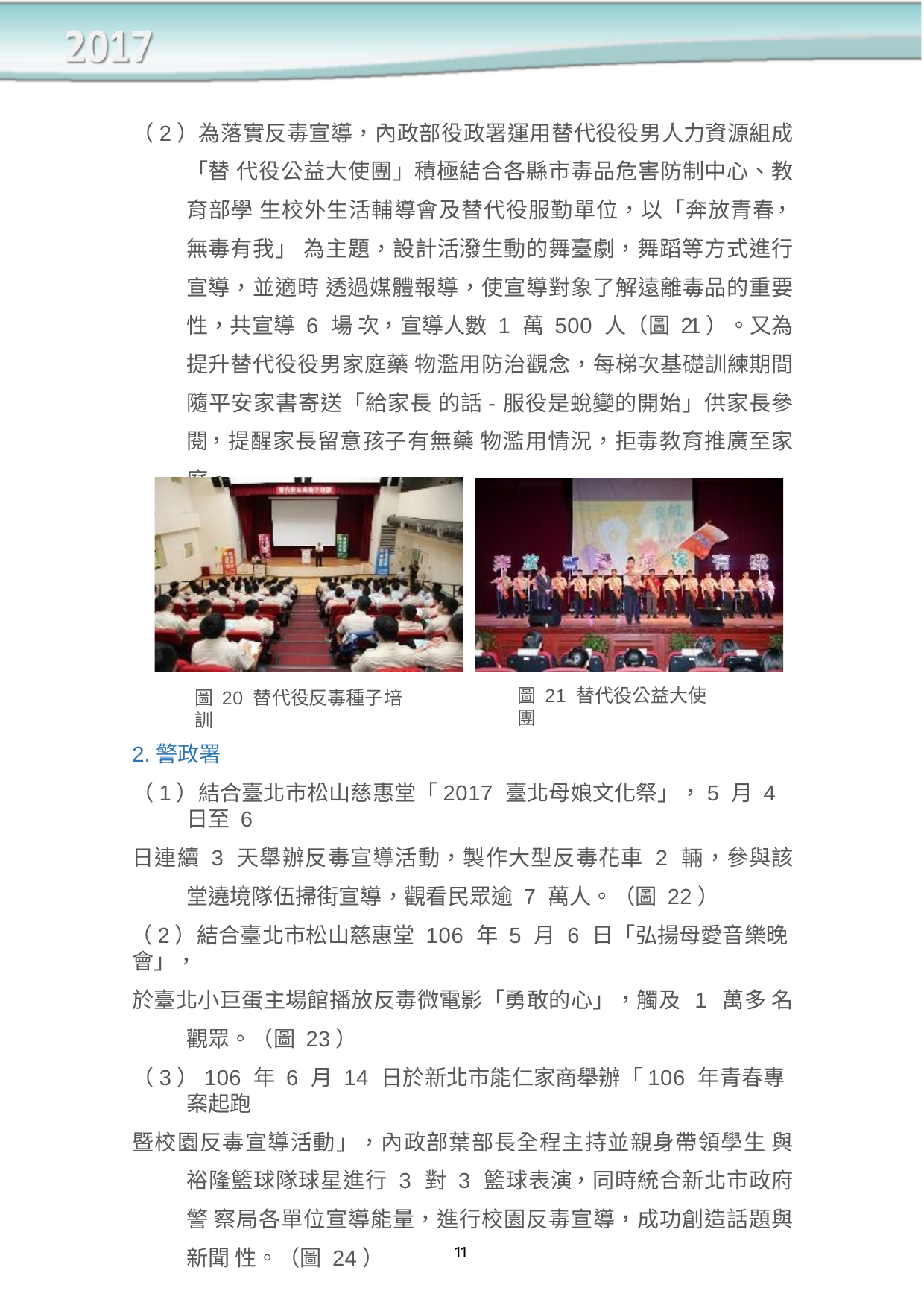

（2）為落實反毒宣導，內政部役政署運用替代役役男人力資源組成「替 代役公益大使團」積極結合各縣市毒品危害防制中心、教育部學 生校外生活輔導會及替代役服勤單位，以「奔放青春，無毒有我」 為主題，設計活潑生動的舞臺劇，舞蹈等方式進行宣導，並適時 透過媒體報導，使宣導對象了解遠離毒品的重要性，共宣導 6 場 次，宣導人數 1 萬 500 人（圖 21）。又為提升替代役役男家庭藥 物濫用防治觀念，每梯次基礎訓練期間隨平安家書寄送「給家長 的話-服役是蛻變的開始」供家長參閱，提醒家長留意孩子有無藥 物濫用情況，拒毒教育推廣至家庭。

圖 21 替代役公益大使團

圖 20 替代役反毒種子培訓

2.警政署
（1）結合臺北市松山慈惠堂「2017 臺北母娘文化祭」，5 月 4 日至 6
日連續 3 天舉辦反毒宣導活動，製作大型反毒花車 2 輛，參與該 堂遶境隊伍掃街宣導，觀看民眾逾 7 萬人。（圖 22）
（2）結合臺北市松山慈惠堂 106 年 5 月 6 日「弘揚母愛音樂晚會」，
於臺北小巨蛋主場館播放反毒微電影「勇敢的心」，觸及 1 萬多 名觀眾。（圖 23）
（3）106 年 6 月 14 日於新北市能仁家商舉辦「106 年青春專案起跑
暨校園反毒宣導活動」，內政部葉部長全程主持並親身帶領學生 與裕隆籃球隊球星進行 3 對 3 籃球表演，同時統合新北市政府警 察局各單位宣導能量，進行校園反毒宣導，成功創造話題與新聞 性。（圖 24）
11